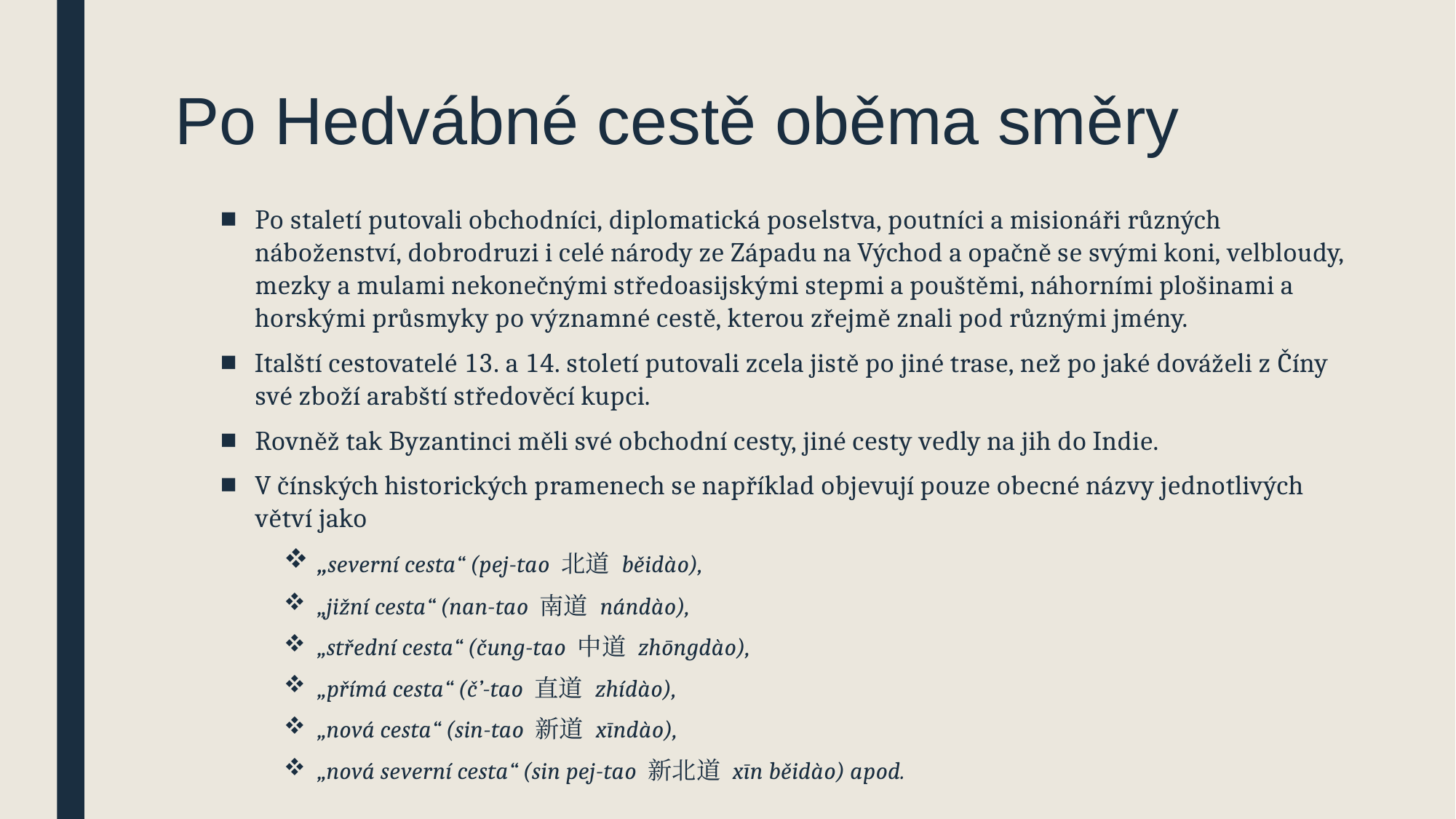

# Po Hedvábné cestě oběma směry
Po staletí putovali obchodníci, diplomatická poselstva, poutníci a misionáři různých náboženství, dobrodruzi i celé národy ze Západu na Východ a opačně se svými koni, velbloudy, mezky a mulami nekonečnými středoasijskými stepmi a pouštěmi, náhorními plošinami a horskými průsmyky po významné cestě, kterou zřejmě znali pod různými jmény.
Italští cestovatelé 13. a 14. století putovali zcela jistě po jiné trase, než po jaké dováželi z Číny své zboží arabští středověcí kupci.
Rovněž tak Byzantinci měli své obchodní cesty, jiné cesty vedly na jih do Indie.
V čínských historických pramenech se například objevují pouze obecné názvy jednotlivých větví jako
„severní cesta“ (pej-tao 北道 běidào),
„jižní cesta“ (nan-tao 南道 nándào),
„střední cesta“ (čung-tao 中道 zhōngdào),
„přímá cesta“ (č’-tao 直道 zhídào),
„nová cesta“ (sin-tao 新道 xīndào),
„nová severní cesta“ (sin pej-tao 新北道 xīn běidào) apod.